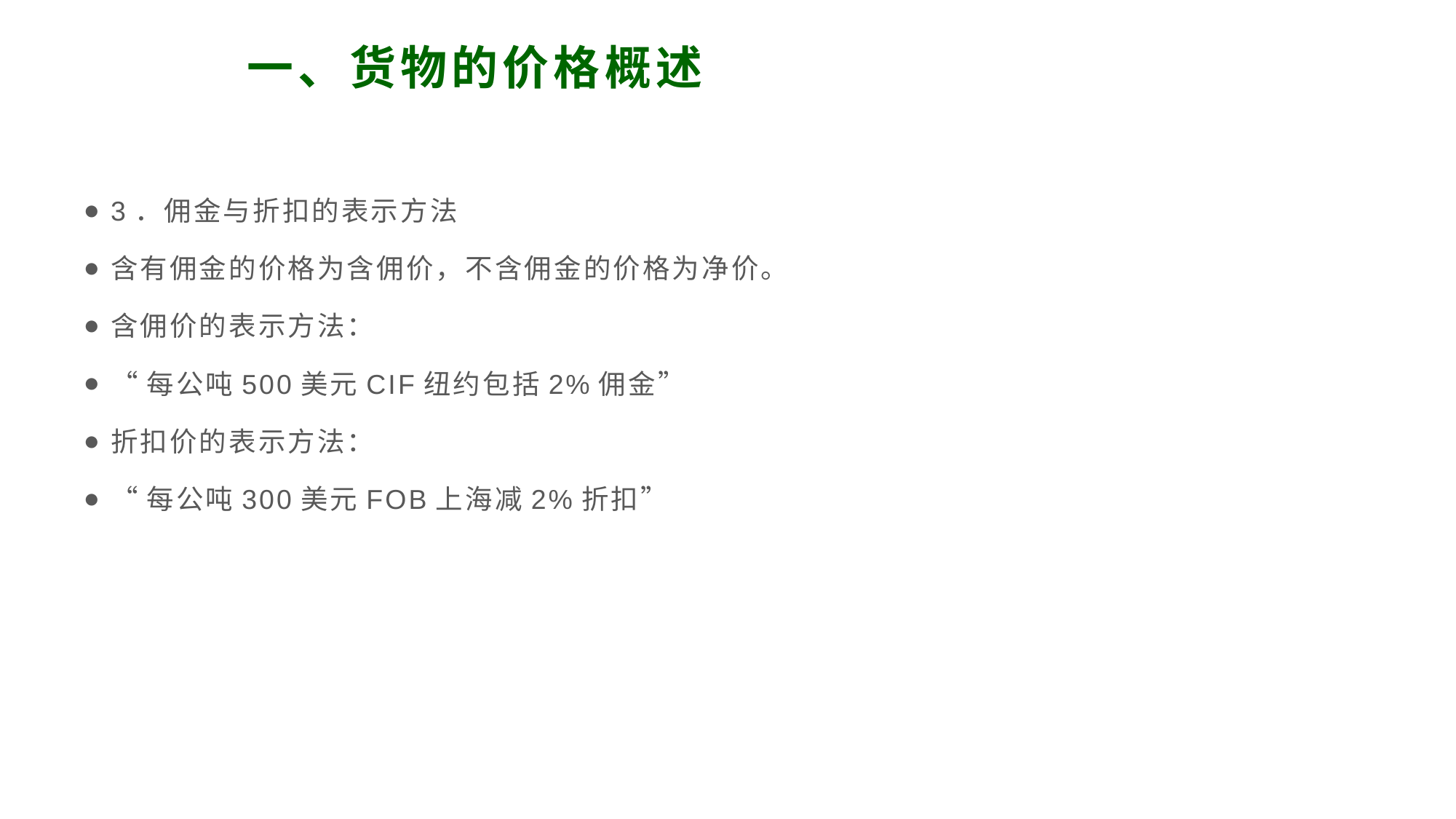

# 一、货物的价格概述
3．佣金与折扣的表示方法
含有佣金的价格为含佣价，不含佣金的价格为净价。
含佣价的表示方法：
“每公吨500美元CIF纽约包括2%佣金”
折扣价的表示方法：
“每公吨300美元FOB上海减2%折扣”